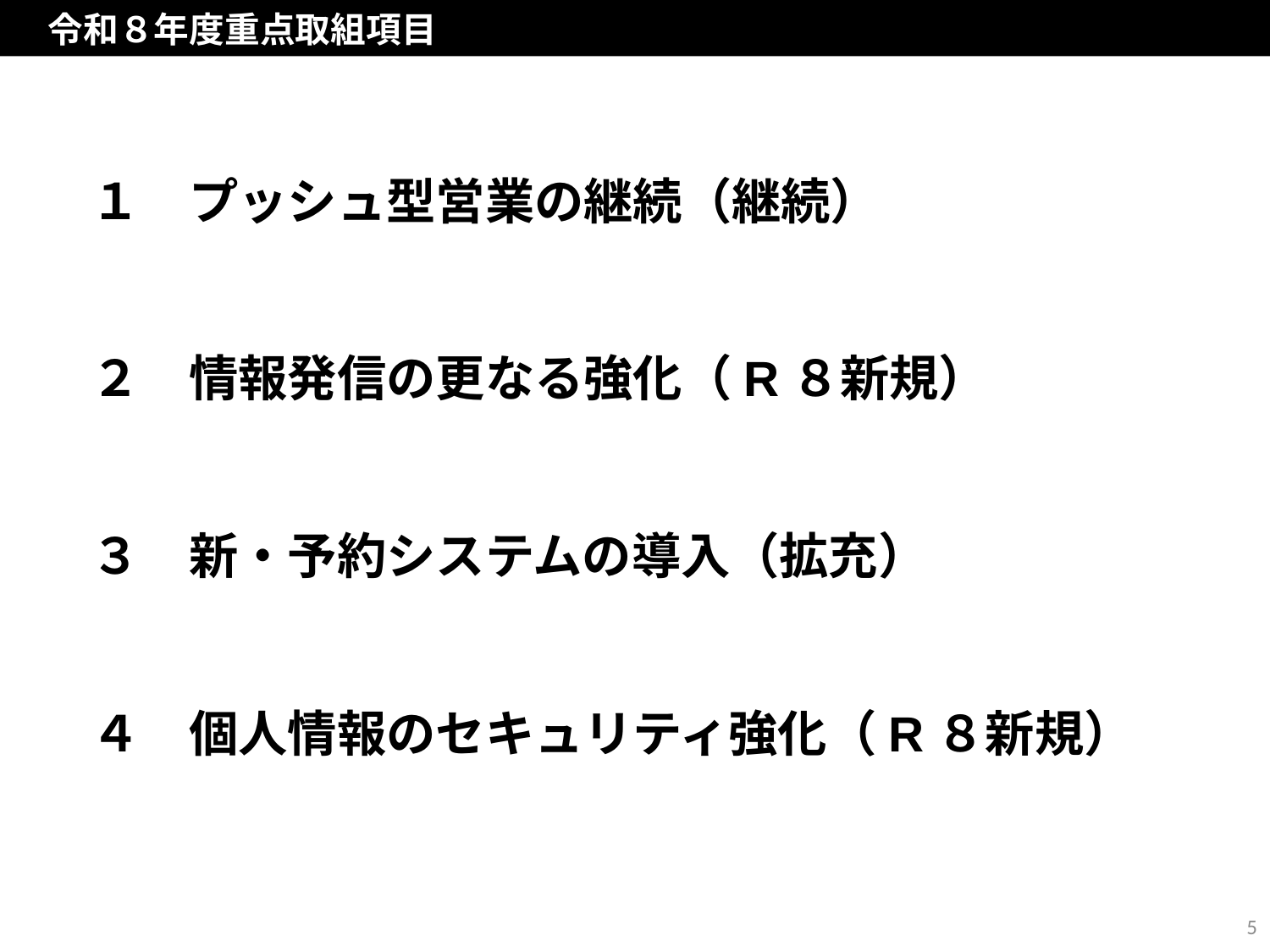

令和８年度重点取組項目

１　プッシュ型営業の継続（継続）

２　情報発信の更なる強化（R８新規）

３　新・予約システムの導入（拡充）

４　個人情報のセキュリティ強化（R８新規）
5